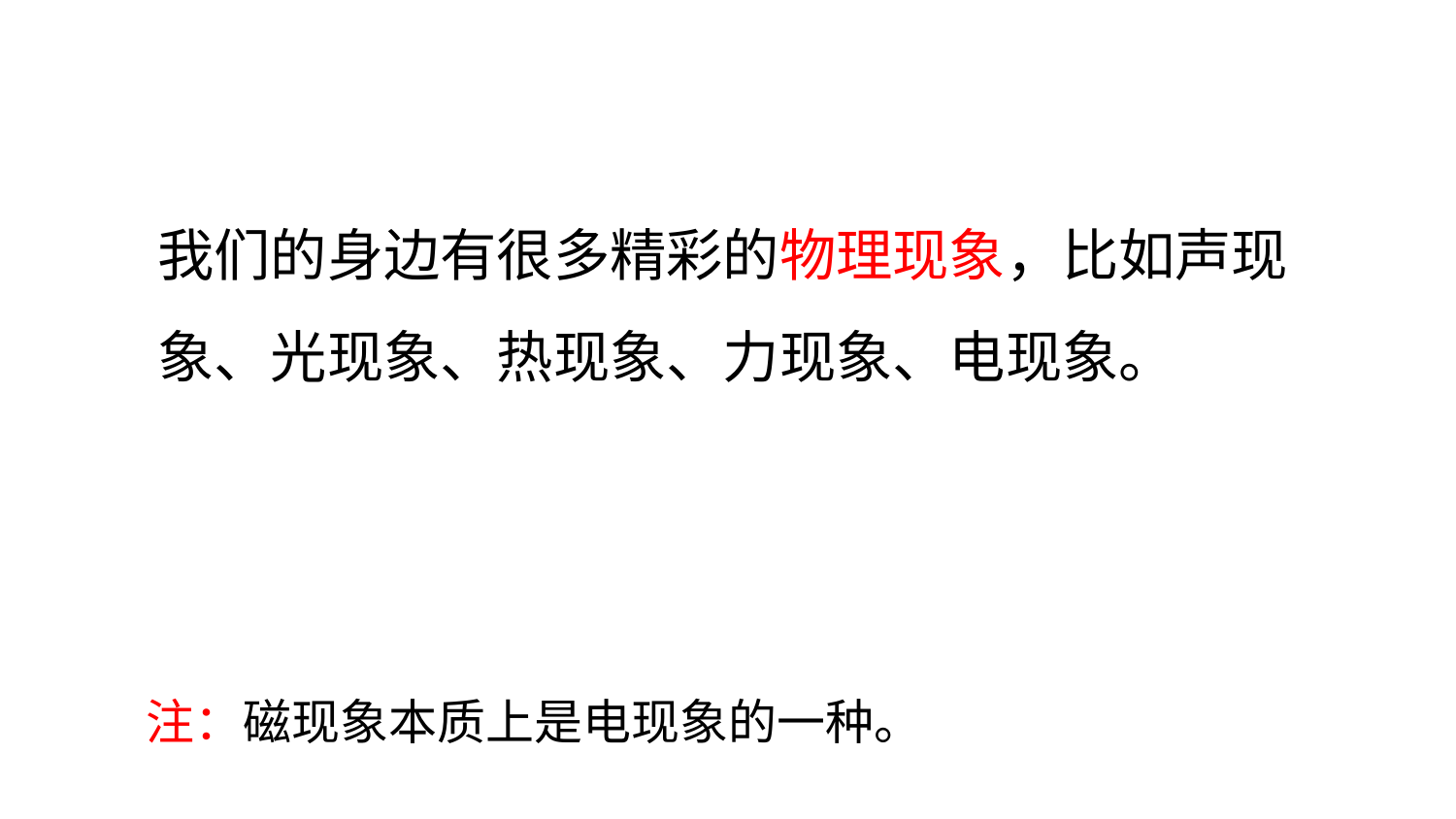

我们的身边有很多精彩的物理现象，比如声现象、光现象、热现象、力现象、电现象。
注：磁现象本质上是电现象的一种。